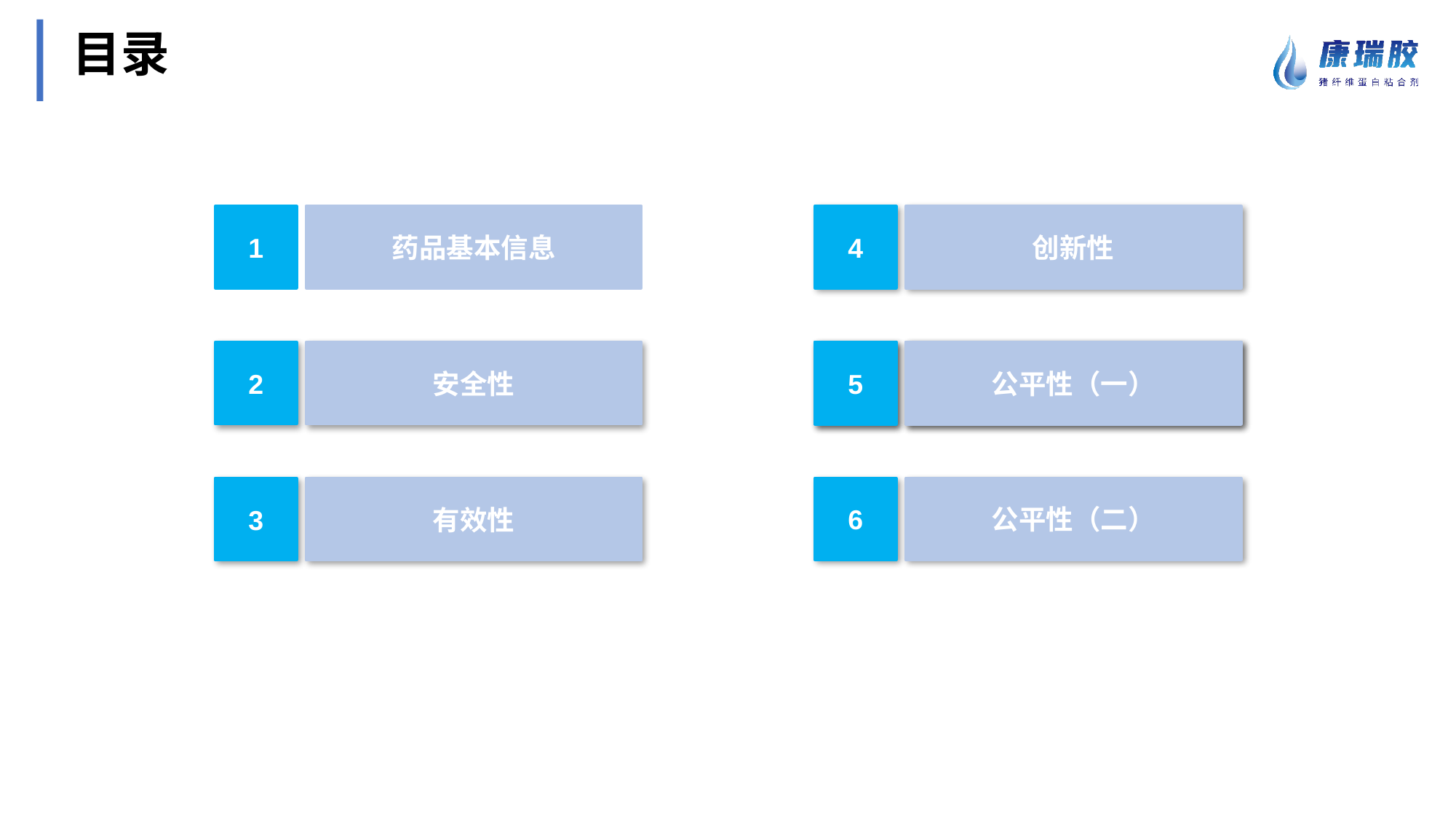

# 目录
1
药品基本信息
4
创新性
2
安全性
5
公平性（一）
5
公平性（一）
6
公平性（二）
3
有效性